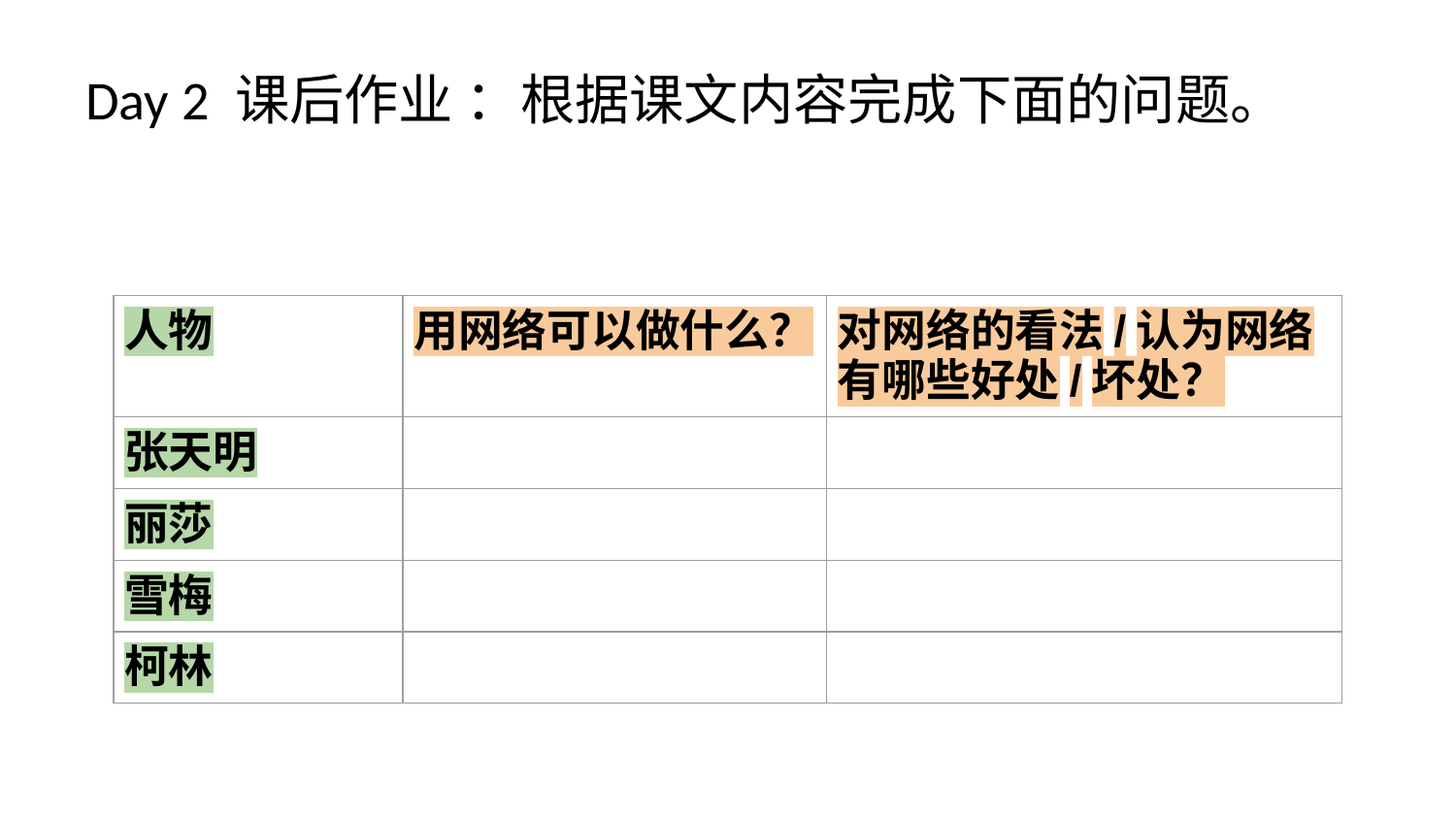

# Day 2 课后作业 ：根据课文内容完成下面的问题。
| 人物 | 用网络可以做什么？ | 对网络的看法/认为网络有哪些好处/坏处？ |
| --- | --- | --- |
| 张天明 |  |  |
| 丽莎 |  |  |
| 雪梅 |  |  |
| 柯林 |  |  |